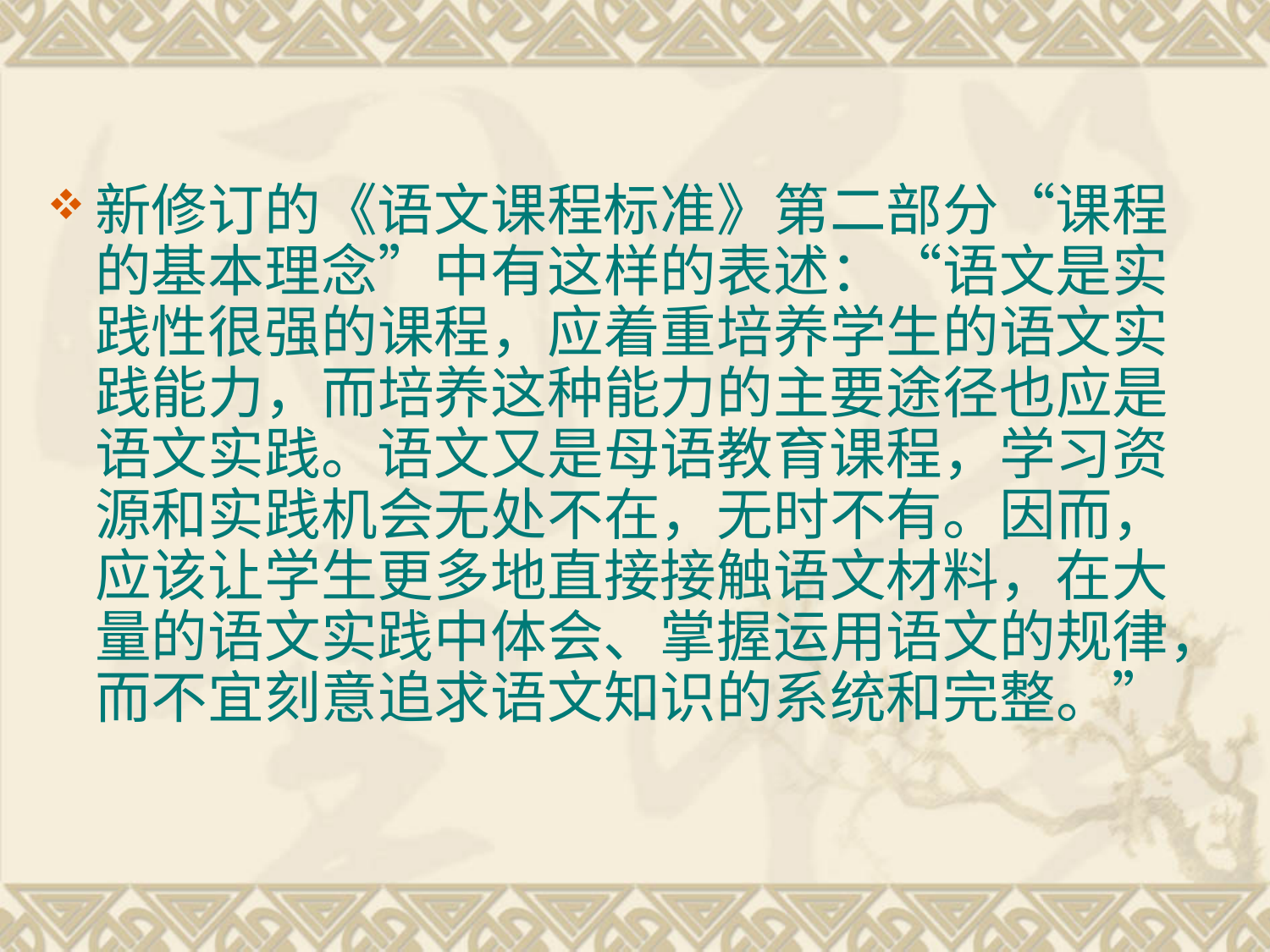

新修订的《语文课程标准》第二部分“课程的基本理念”中有这样的表述：“语文是实践性很强的课程，应着重培养学生的语文实践能力，而培养这种能力的主要途径也应是语文实践。语文又是母语教育课程，学习资源和实践机会无处不在，无时不有。因而，应该让学生更多地直接接触语文材料，在大量的语文实践中体会、掌握运用语文的规律，而不宜刻意追求语文知识的系统和完整。”